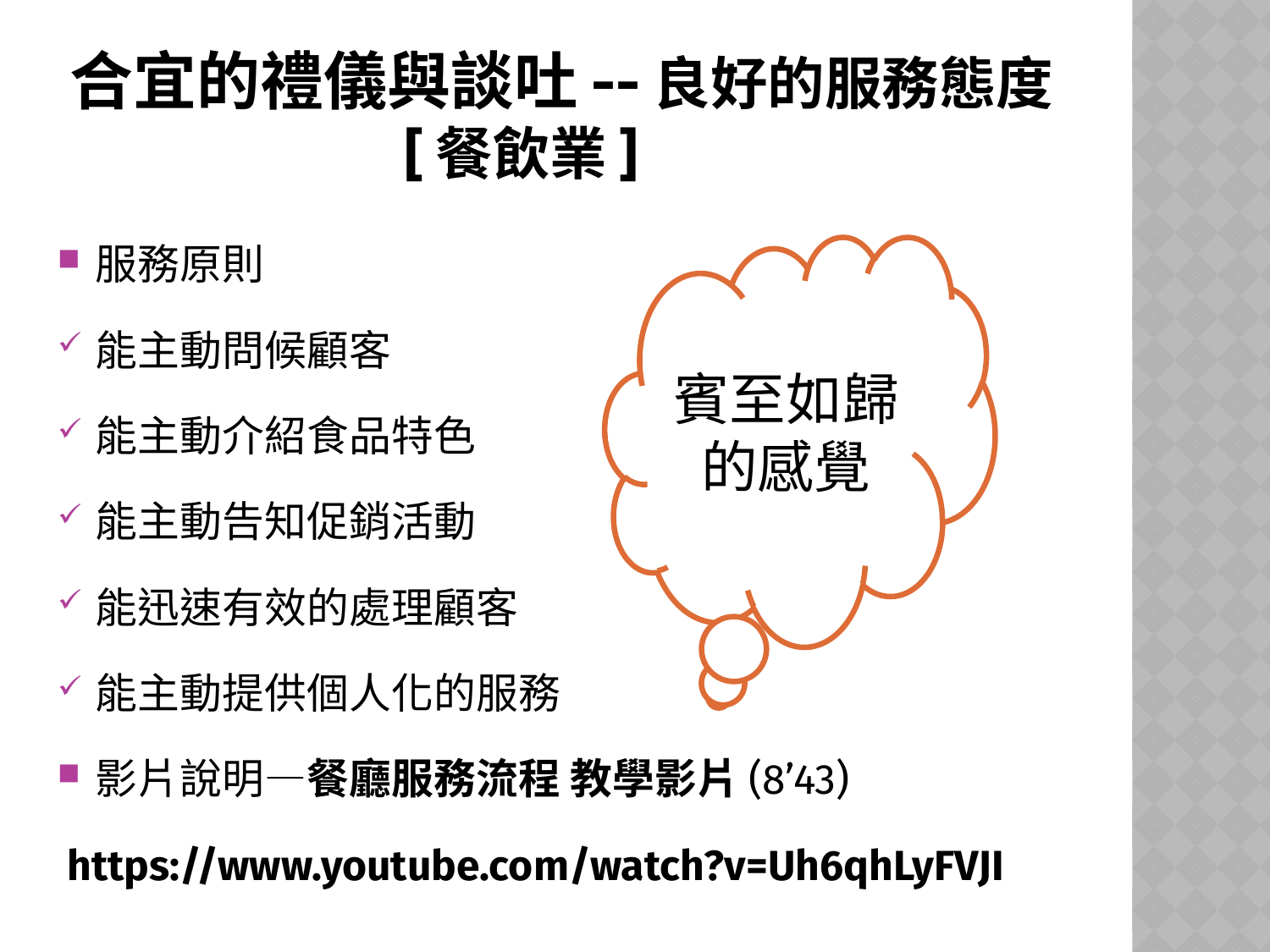

# 合宜的禮儀與談吐--良好的服務態度 [餐飲業]
服務原則
能主動問候顧客
能主動介紹食品特色
能主動告知促銷活動
能迅速有效的處理顧客
能主動提供個人化的服務
影片說明—餐廳服務流程 教學影片(8’43)
 https://www.youtube.com/watch?v=Uh6qhLyFVJI
賓至如歸的感覺